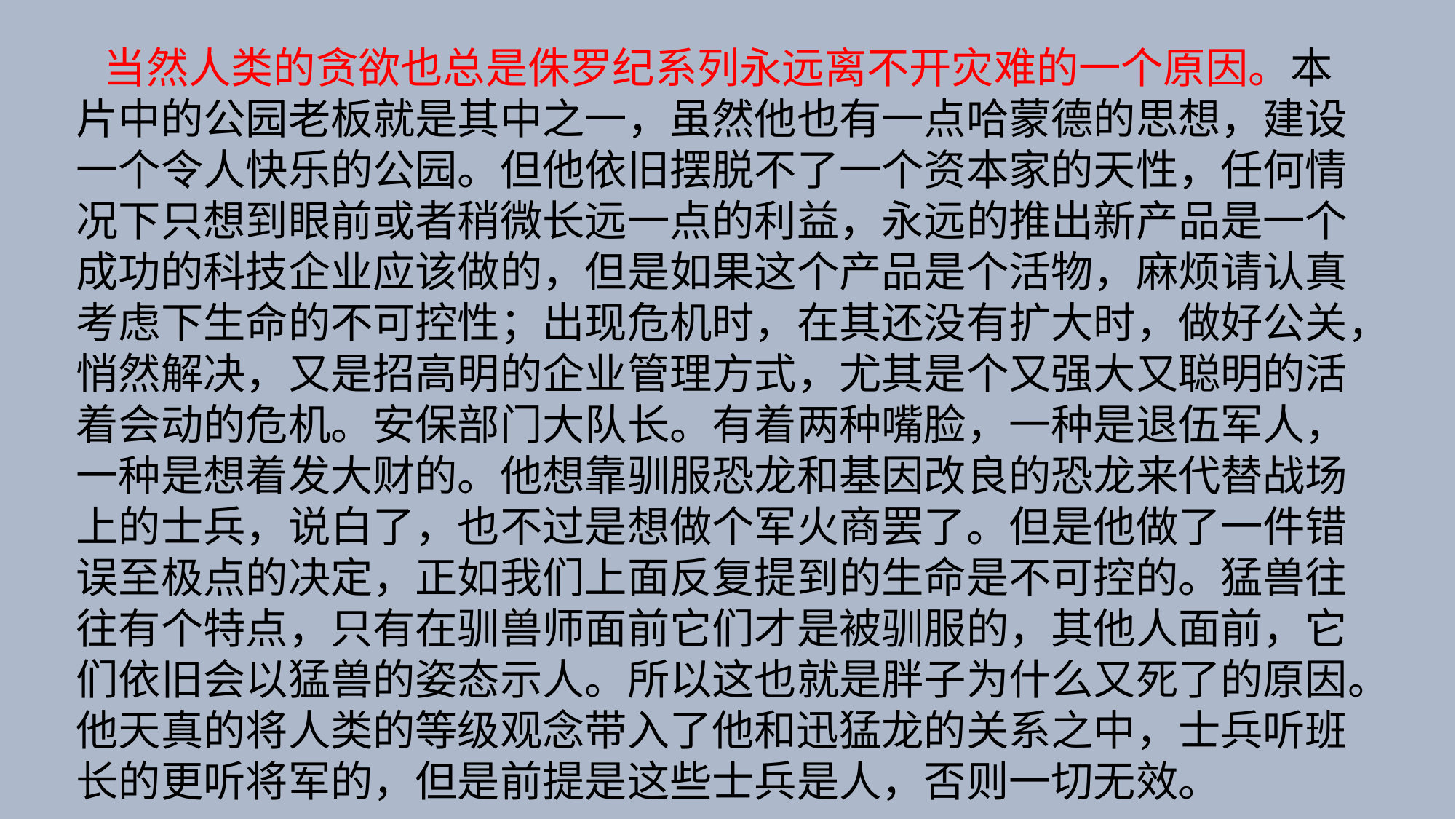

当然人类的贪欲也总是侏罗纪系列永远离不开灾难的一个原因。本片中的公园老板就是其中之一，虽然他也有一点哈蒙德的思想，建设一个令人快乐的公园。但他依旧摆脱不了一个资本家的天性，任何情况下只想到眼前或者稍微长远一点的利益，永远的推出新产品是一个成功的科技企业应该做的，但是如果这个产品是个活物，麻烦请认真考虑下生命的不可控性；出现危机时，在其还没有扩大时，做好公关，悄然解决，又是招高明的企业管理方式，尤其是个又强大又聪明的活着会动的危机。安保部门大队长。有着两种嘴脸，一种是退伍军人，一种是想着发大财的。他想靠驯服恐龙和基因改良的恐龙来代替战场上的士兵，说白了，也不过是想做个军火商罢了。但是他做了一件错误至极点的决定，正如我们上面反复提到的生命是不可控的。猛兽往往有个特点，只有在驯兽师面前它们才是被驯服的，其他人面前，它们依旧会以猛兽的姿态示人。所以这也就是胖子为什么又死了的原因。他天真的将人类的等级观念带入了他和迅猛龙的关系之中，士兵听班长的更听将军的，但是前提是这些士兵是人，否则一切无效。